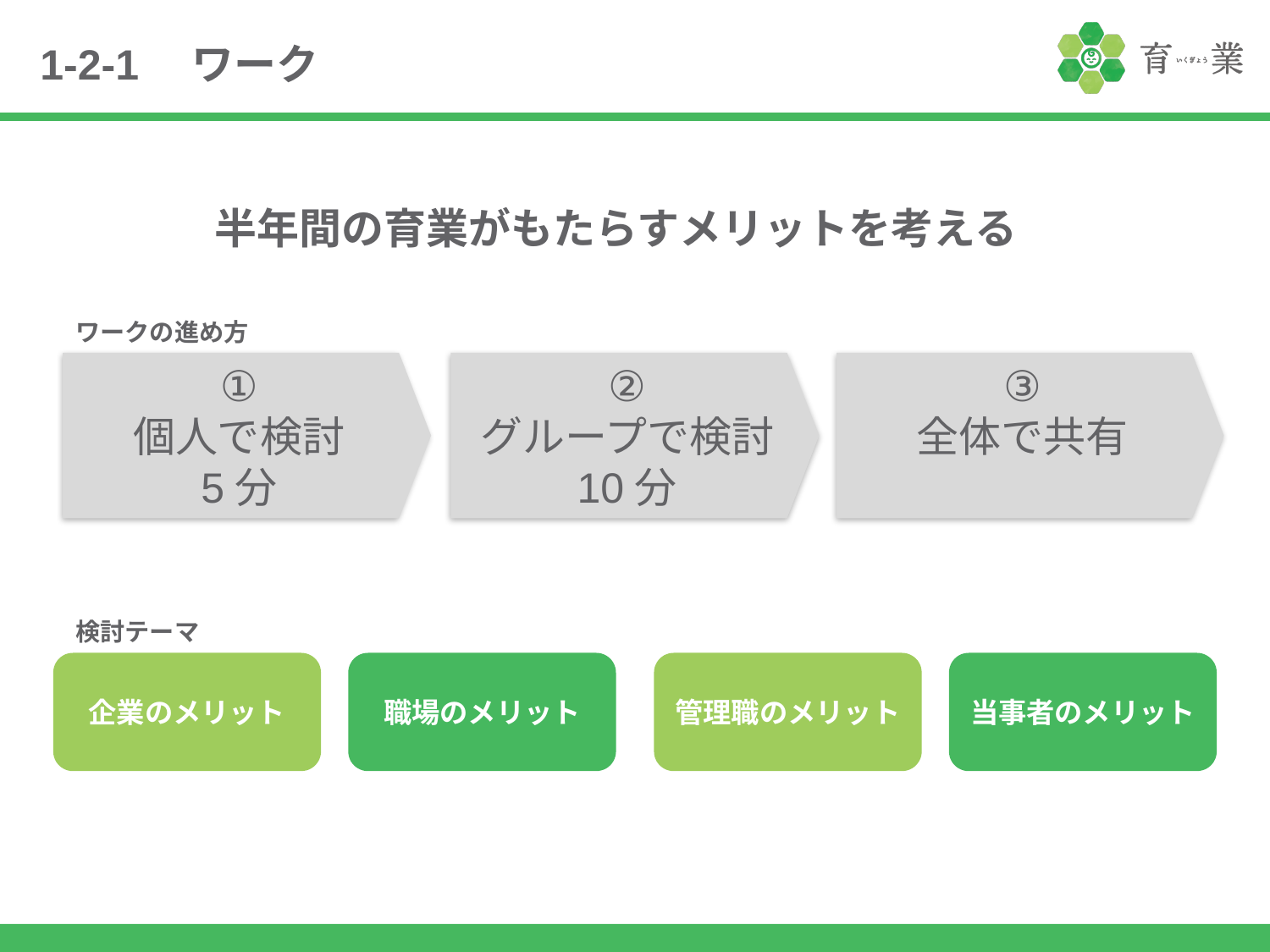

1-2-1　ワーク
半年間の育業がもたらすメリットを考える
ワークの進め方
①
個人で検討
5分
②
グループで検討
10分
③
全体で共有
検討テーマ
企業のメリット
職場のメリット
管理職のメリット
当事者のメリット